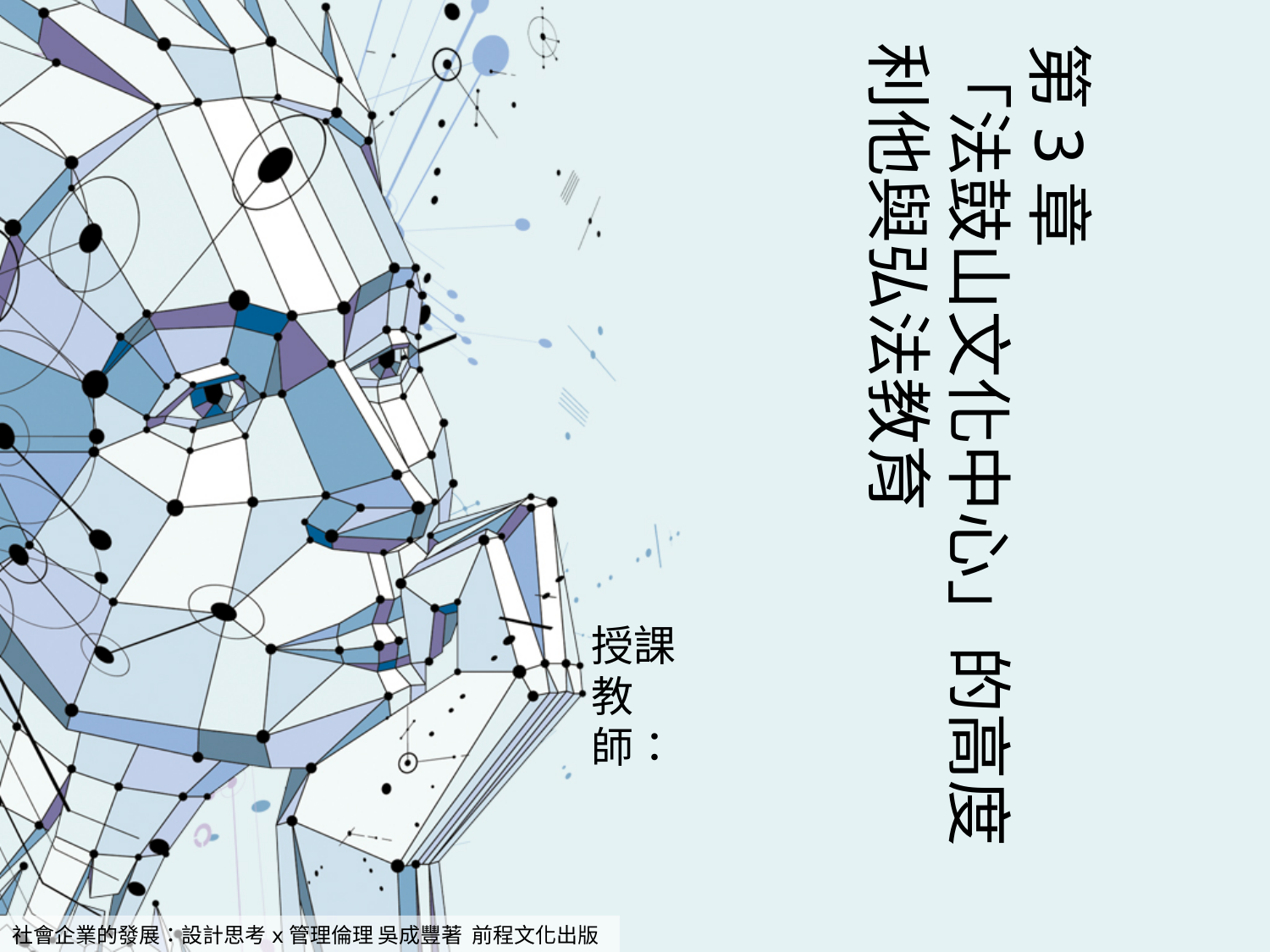

第3章
「法鼓山文化中心」的高度利他與弘法教育
授課教師：
社會企業的發展：設計思考x管理倫理 吳成豐著  前程文化出版